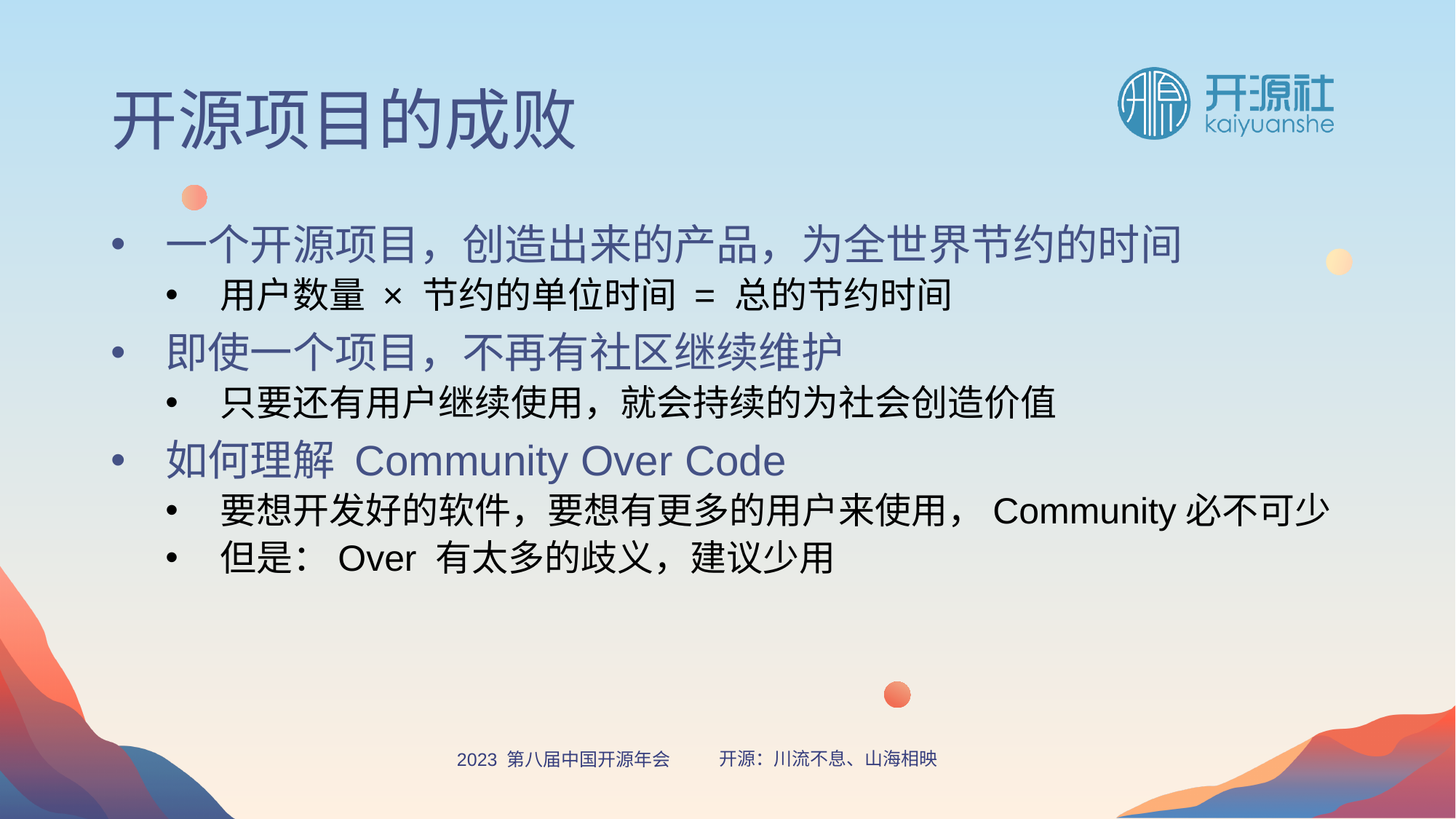

# 开源项目的成败
一个开源项目，创造出来的产品，为全世界节约的时间
用户数量 × 节约的单位时间 = 总的节约时间
即使一个项目，不再有社区继续维护
只要还有用户继续使用，就会持续的为社会创造价值
如何理解 Community Over Code
要想开发好的软件，要想有更多的用户来使用，Community必不可少
但是：Over 有太多的歧义，建议少用